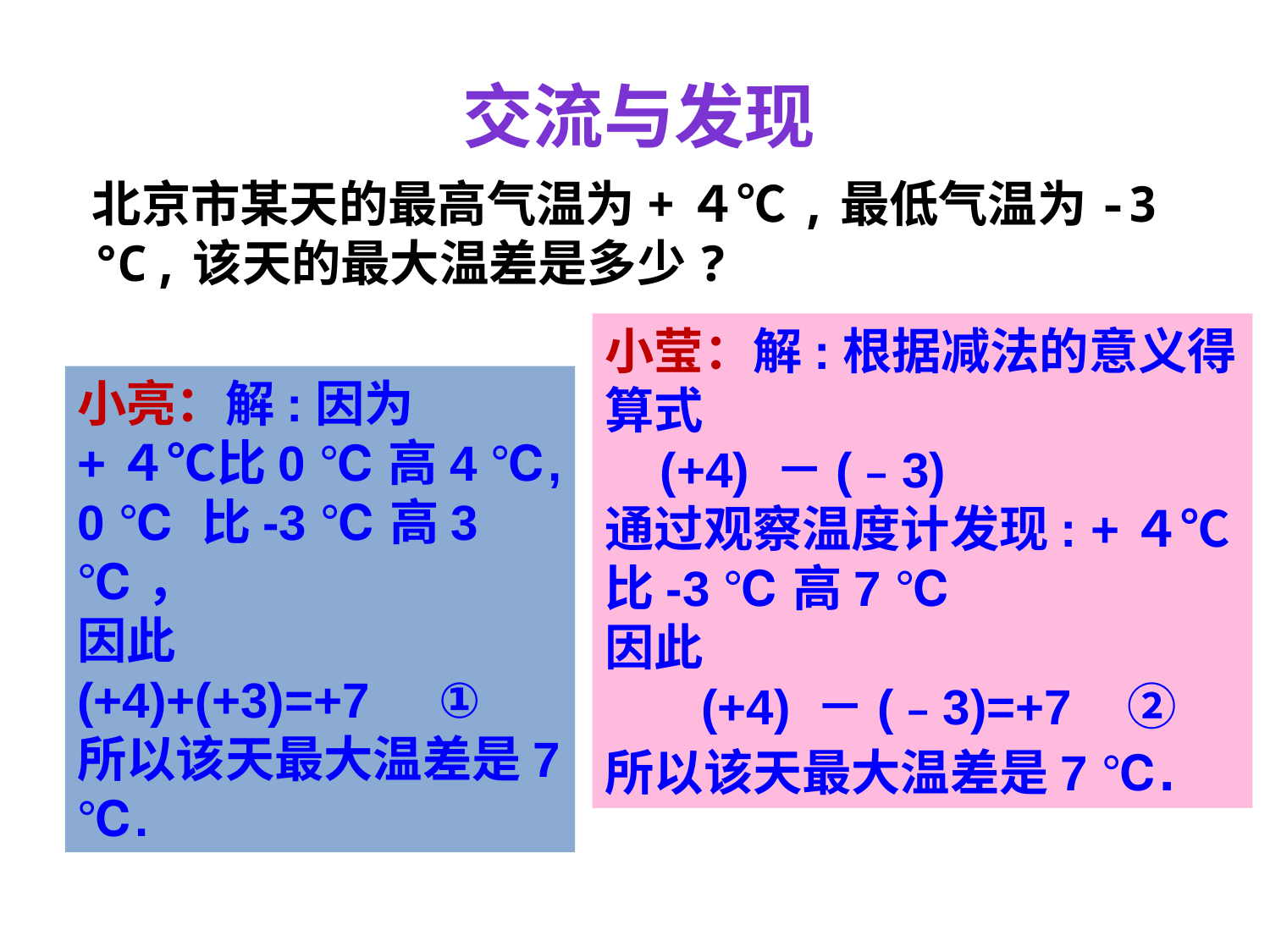

交流与发现
北京市某天的最高气温为+４℃,最低气温为-3 ℃,该天的最大温差是多少?
小莹：解:根据减法的意义得算式
    (+4) －(﹣3)
通过观察温度计发现: +４℃比-3 ℃高7 ℃
因此
       (+4) －(﹣3)=+7    ②
所以该天最大温差是7 ℃.
小亮：解:因为
+４℃比0 ℃高4 ℃, 0 ℃ 比-3 ℃高3 ℃，
因此
(+4)+(+3)=+7     ①
所以该天最大温差是7 ℃.